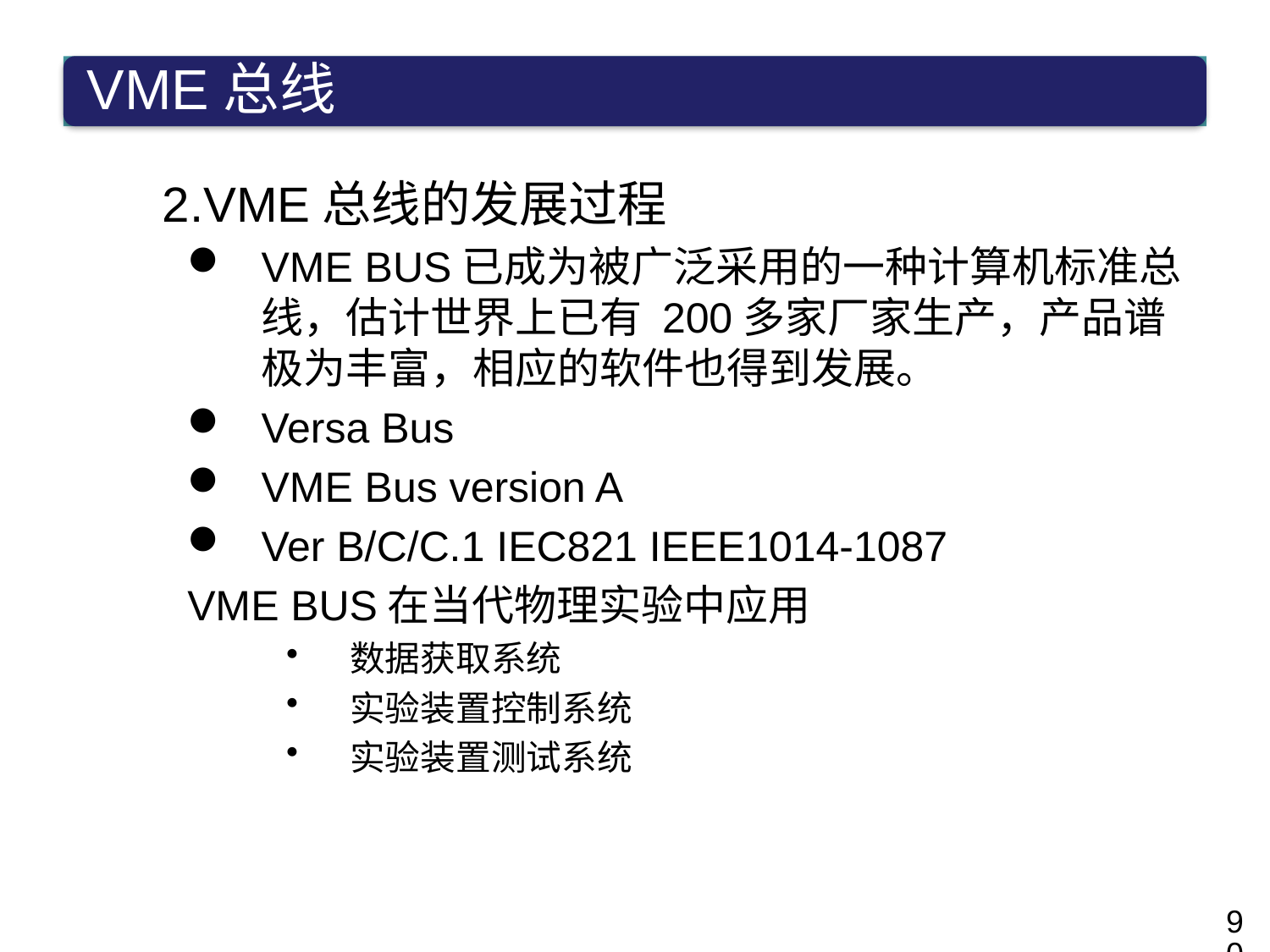

VME总线
VME总线的发展过程
VME BUS已成为被广泛采用的一种计算机标准总线，估计世界上已有 200多家厂家生产，产品谱极为丰富，相应的软件也得到发展。
Versa Bus
VME Bus version A
Ver B/C/C.1 IEC821 IEEE1014-1087
VME BUS在当代物理实验中应用
数据获取系统
实验装置控制系统
实验装置测试系统

90